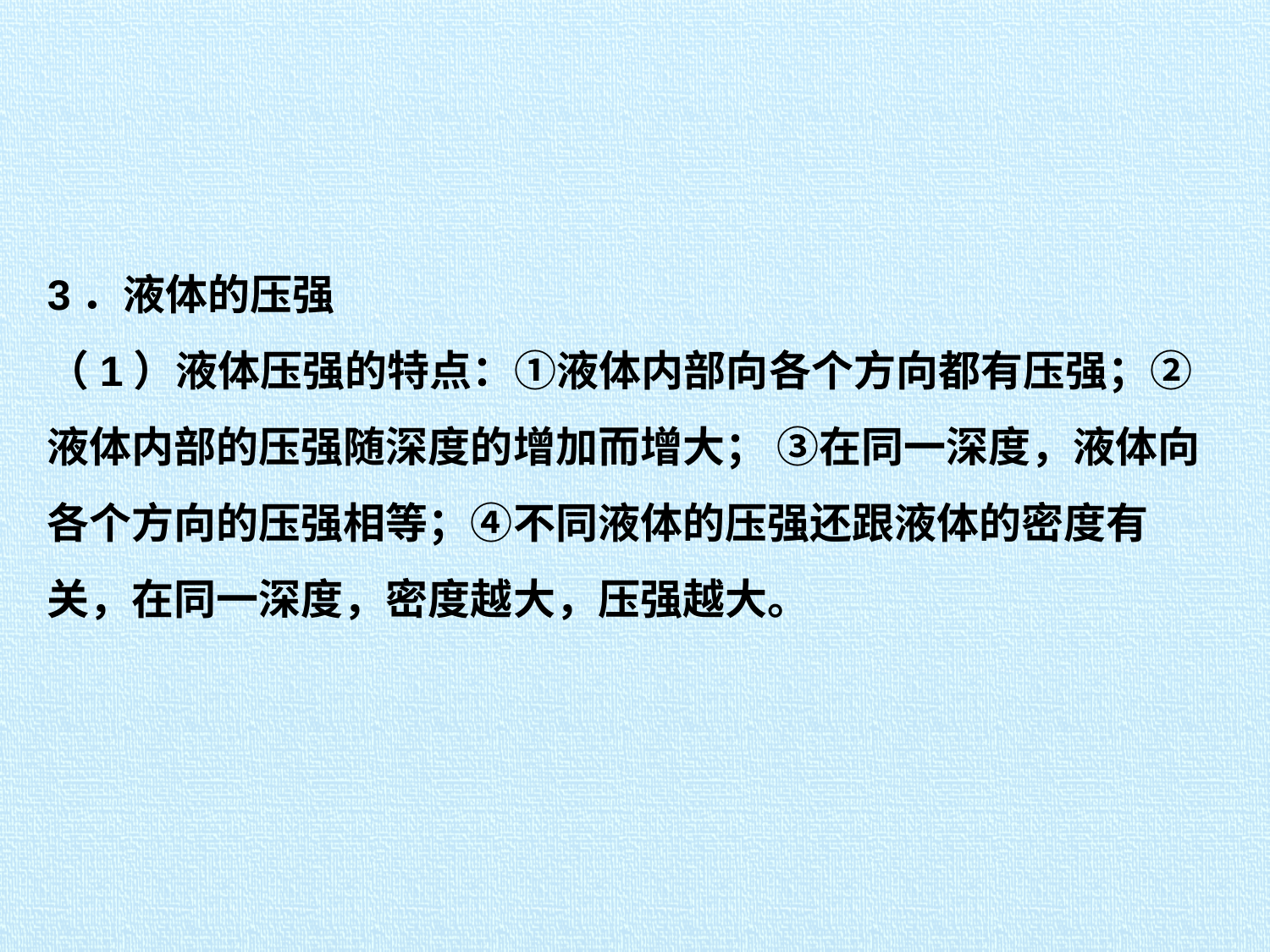

3．液体的压强
（1）液体压强的特点：①液体内部向各个方向都有压强；②液体内部的压强随深度的增加而增大； ③在同一深度，液体向各个方向的压强相等；④不同液体的压强还跟液体的密度有关，在同一深度，密度越大，压强越大。